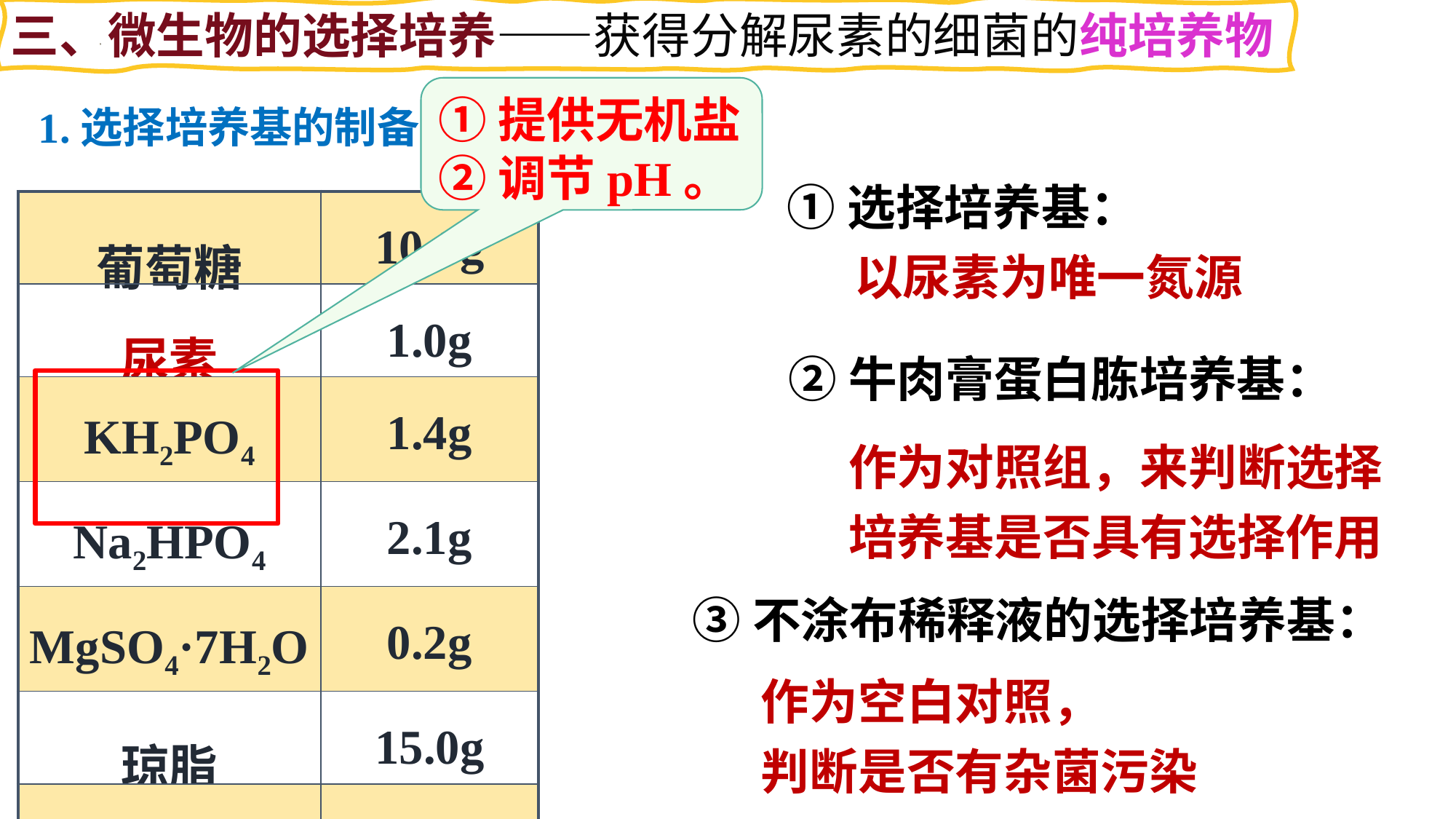

三、微生物的选择培养——获得分解尿素的细菌的纯培养物
①提供无机盐
②调节pH。
1.选择培养基的制备
①选择培养基：
| 葡萄糖 | 10.0g |
| --- | --- |
| 尿素 | 1.0g |
| KH2PO4 | 1.4g |
| Na2HPO4 | 2.1g |
| MgSO4·7H2O | 0.2g |
| 琼脂 | 15.0g |
| 蒸馏水 | 1000ml |
以尿素为唯一氮源
②牛肉膏蛋白胨培养基：

作为对照组，来判断选择培养基是否具有选择作用
③不涂布稀释液的选择培养基：
作为空白对照，
判断是否有杂菌污染